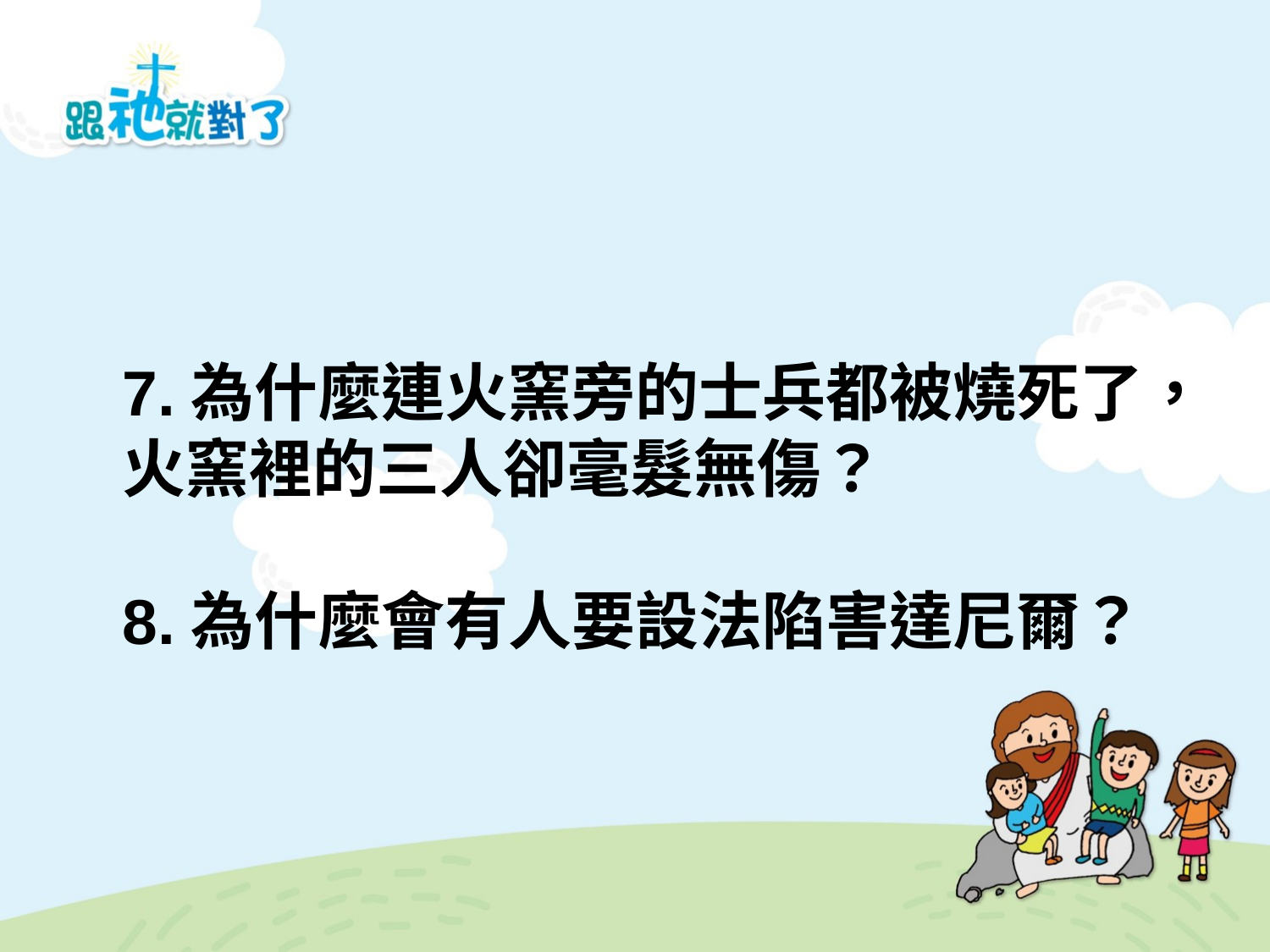

7.為什麼連火窯旁的士兵都被燒死了，火窯裡的三人卻毫髮無傷？

8.為什麼會有人要設法陷害達尼爾？